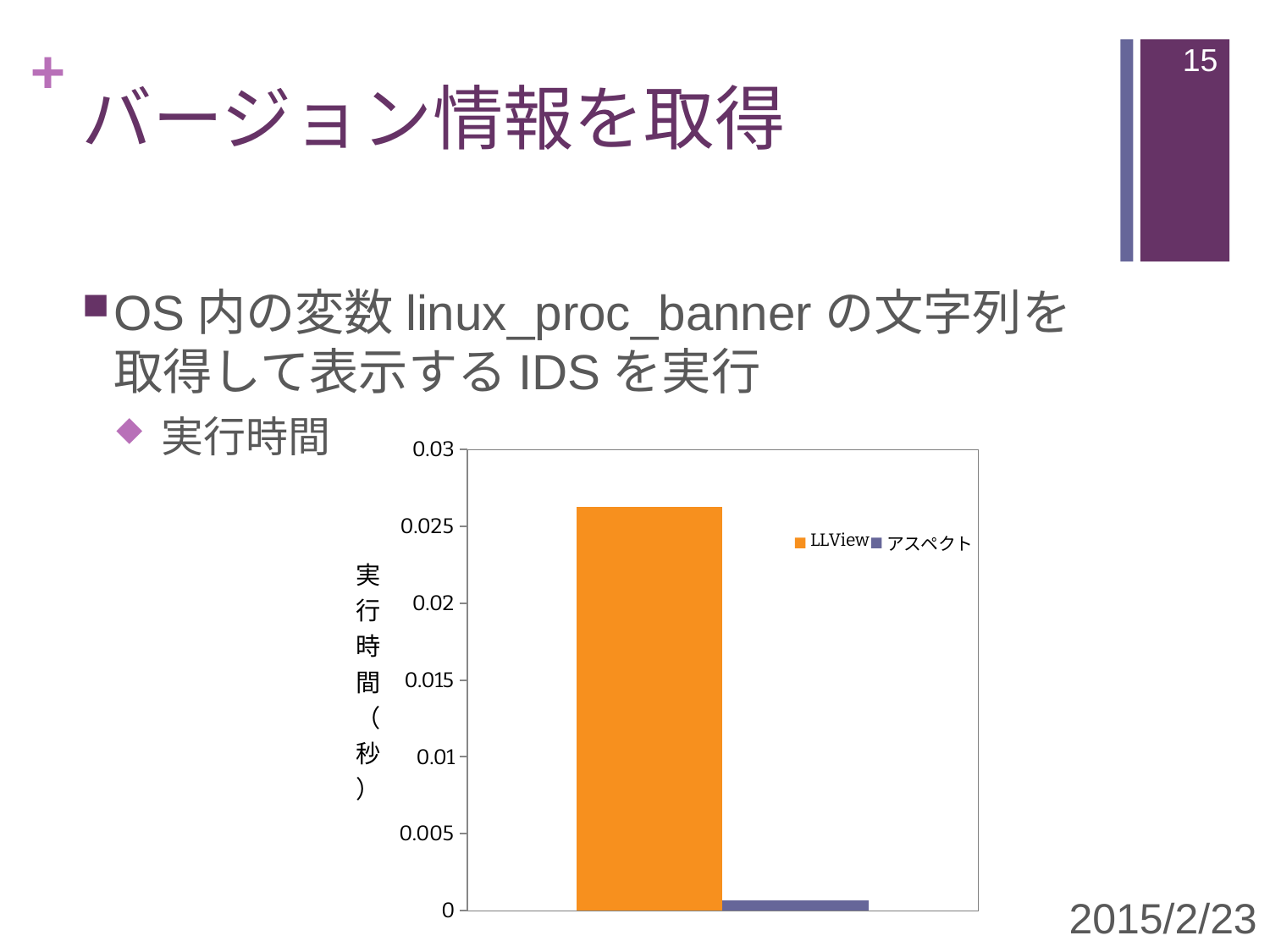

15
# バージョン情報を取得
OS内の変数linux_proc_bannerの文字列を取得して表示するIDSを実行
実行時間

### Chart

| Category |  |  |
|---|---|---|
2015/2/23